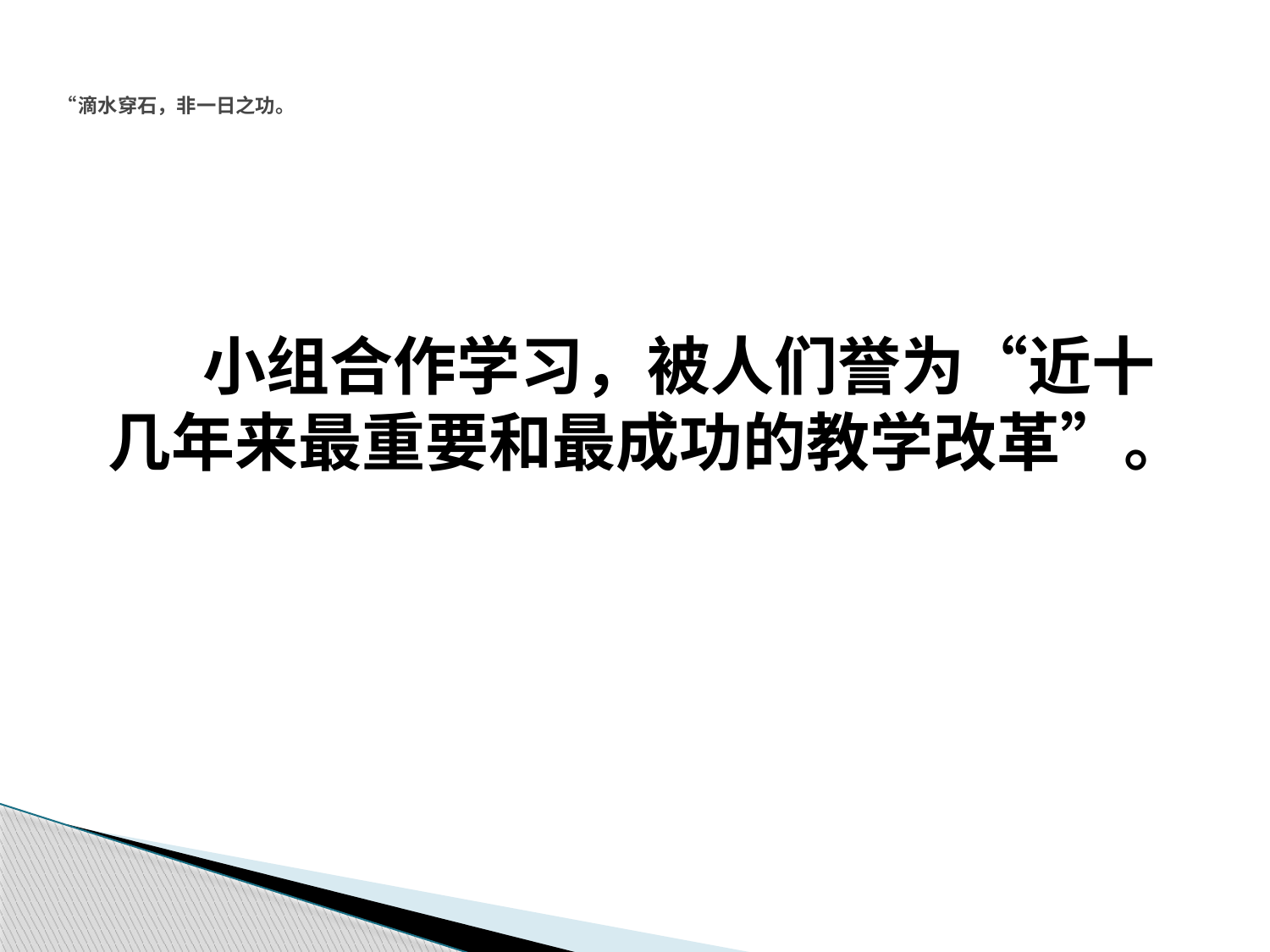

# “滴水穿石，非一日之功。

        小组合作学习，被人们誉为“近十几年来最重要和最成功的教学改革”。